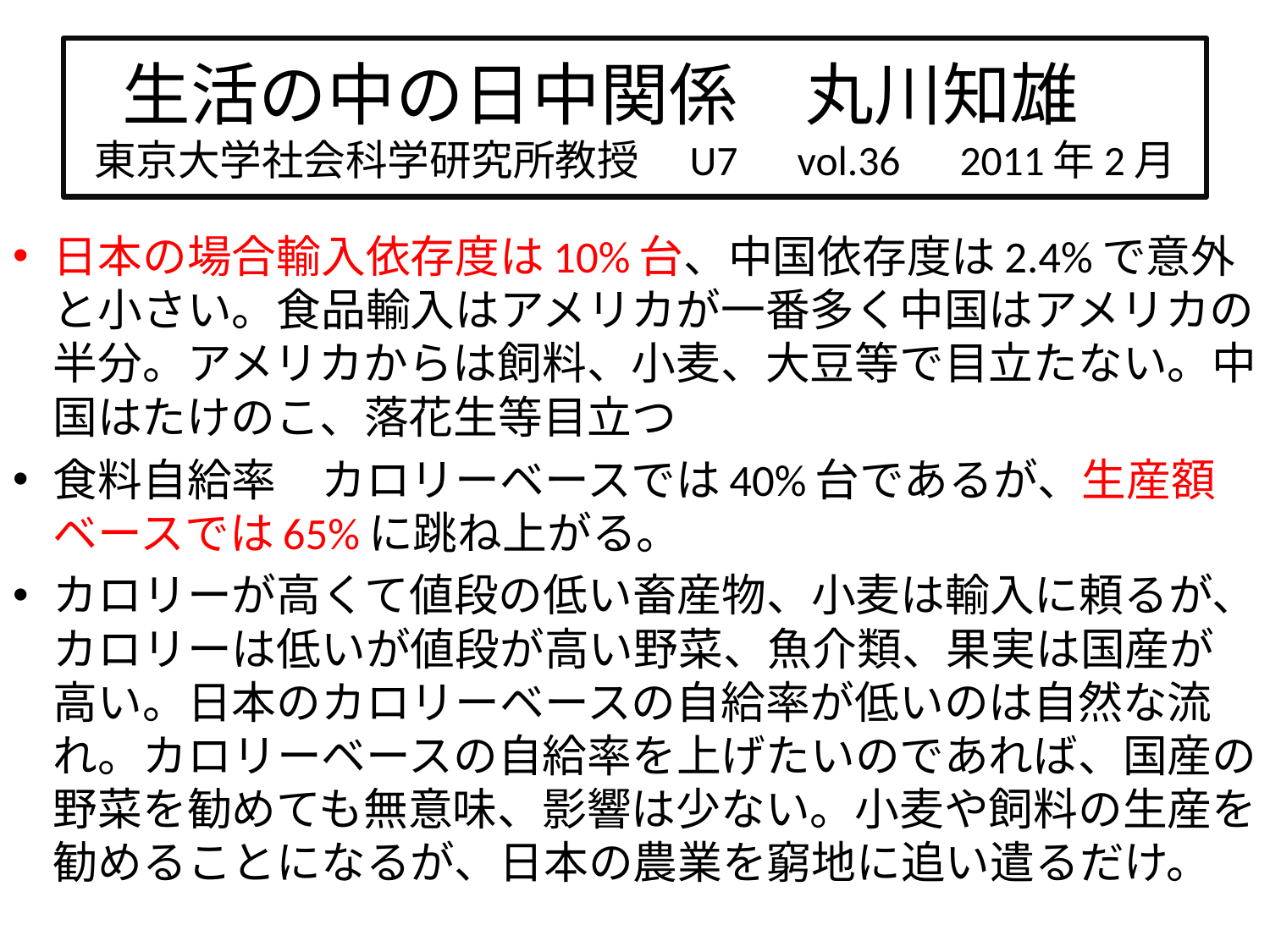

# 生活の中の日中関係　丸川知雄　 東京大学社会科学研究所教授　U7　vol.36　2011年2月
日本の場合輸入依存度は10%台、中国依存度は2.4%で意外と小さい。食品輸入はアメリカが一番多く中国はアメリカの半分。アメリカからは飼料、小麦、大豆等で目立たない。中国はたけのこ、落花生等目立つ
食料自給率　カロリーベースでは40%台であるが、生産額ベースでは65%に跳ね上がる。
カロリーが高くて値段の低い畜産物、小麦は輸入に頼るが、カロリーは低いが値段が高い野菜、魚介類、果実は国産が高い。日本のカロリーベースの自給率が低いのは自然な流れ。カロリーベースの自給率を上げたいのであれば、国産の野菜を勧めても無意味、影響は少ない。小麦や飼料の生産を勧めることになるが、日本の農業を窮地に追い遣るだけ。